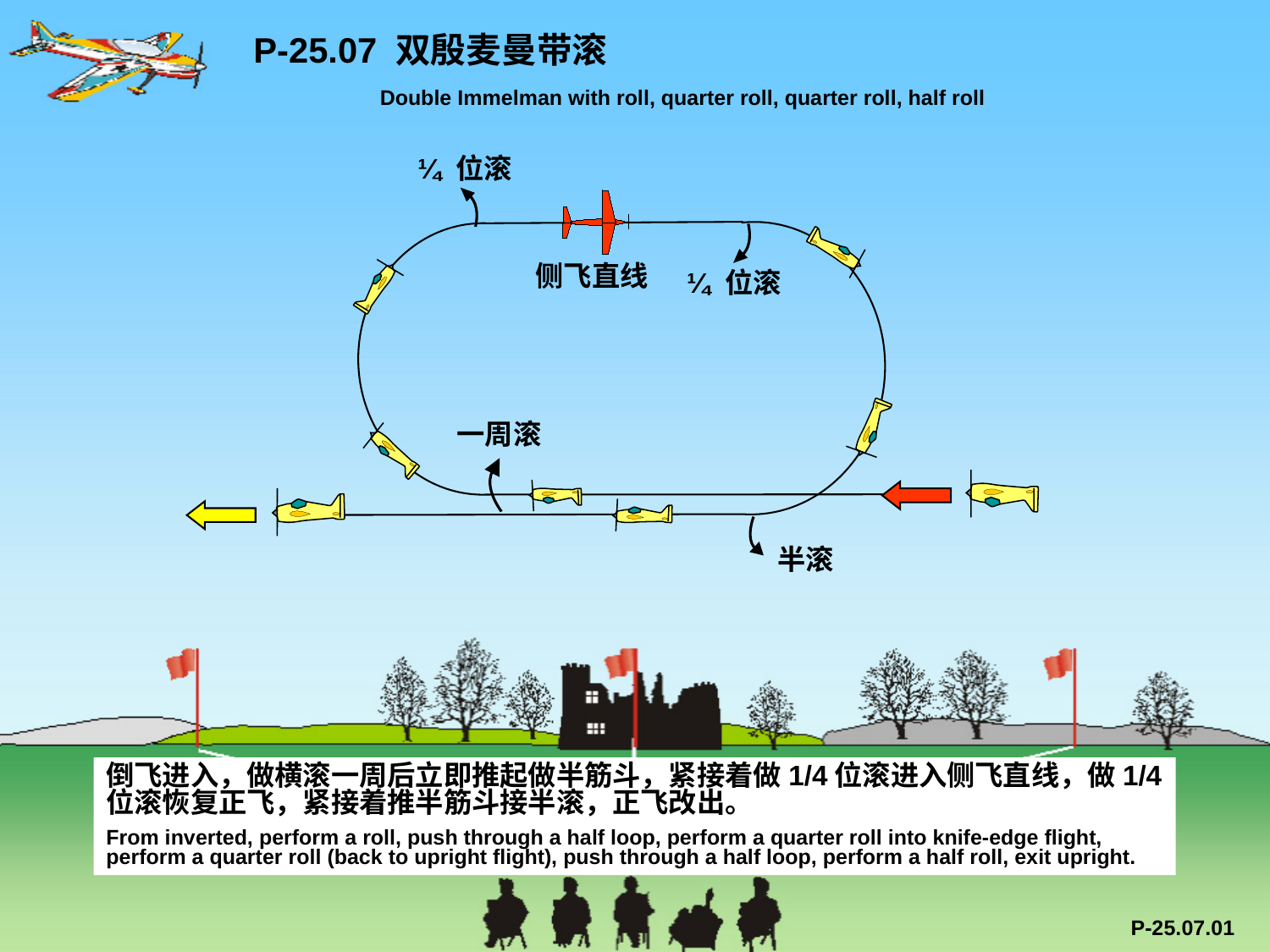

P-25.07 双殷麦曼带滚
             Double Immelman with roll, quarter roll, quarter roll, half roll

¼ 位滚

侧飞直线
¼ 位滚

一周滚

半滚
倒飞进入，做横滚一周后立即推起做半筋斗，紧接着做1/4位滚进入侧飞直线，做1/4位滚恢复正飞，紧接着推半筋斗接半滚，正飞改出。
From inverted, perform a roll, push through a half loop, perform a quarter roll into knife-edge flight, perform a quarter roll (back to upright flight), push through a half loop, perform a half roll, exit upright.
P-25.07.01